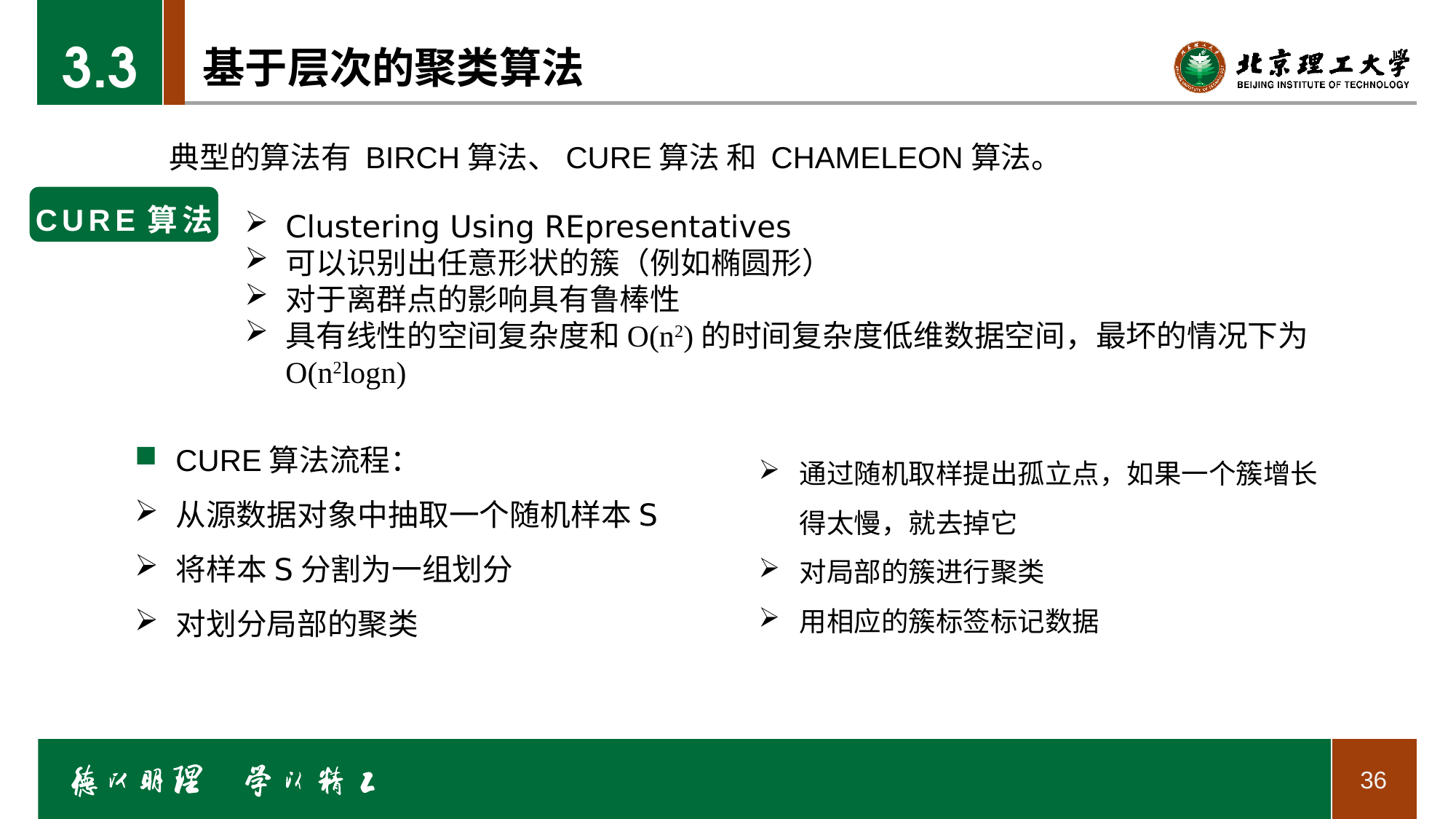

3.3
# 基于层次的聚类算法
典型的算法有 BIRCH算法、CURE算法 和 CHAMELEON算法。
CURE算法
Clustering Using REpresentatives
可以识别出任意形状的簇（例如椭圆形）
对于离群点的影响具有鲁棒性
具有线性的空间复杂度和O(n2)的时间复杂度低维数据空间，最坏的情况下为O(n2logn)
CURE算法流程：
从源数据对象中抽取一个随机样本S
将样本S分割为一组划分
对划分局部的聚类
通过随机取样提出孤立点，如果一个簇增长得太慢，就去掉它
对局部的簇进行聚类
用相应的簇标签标记数据